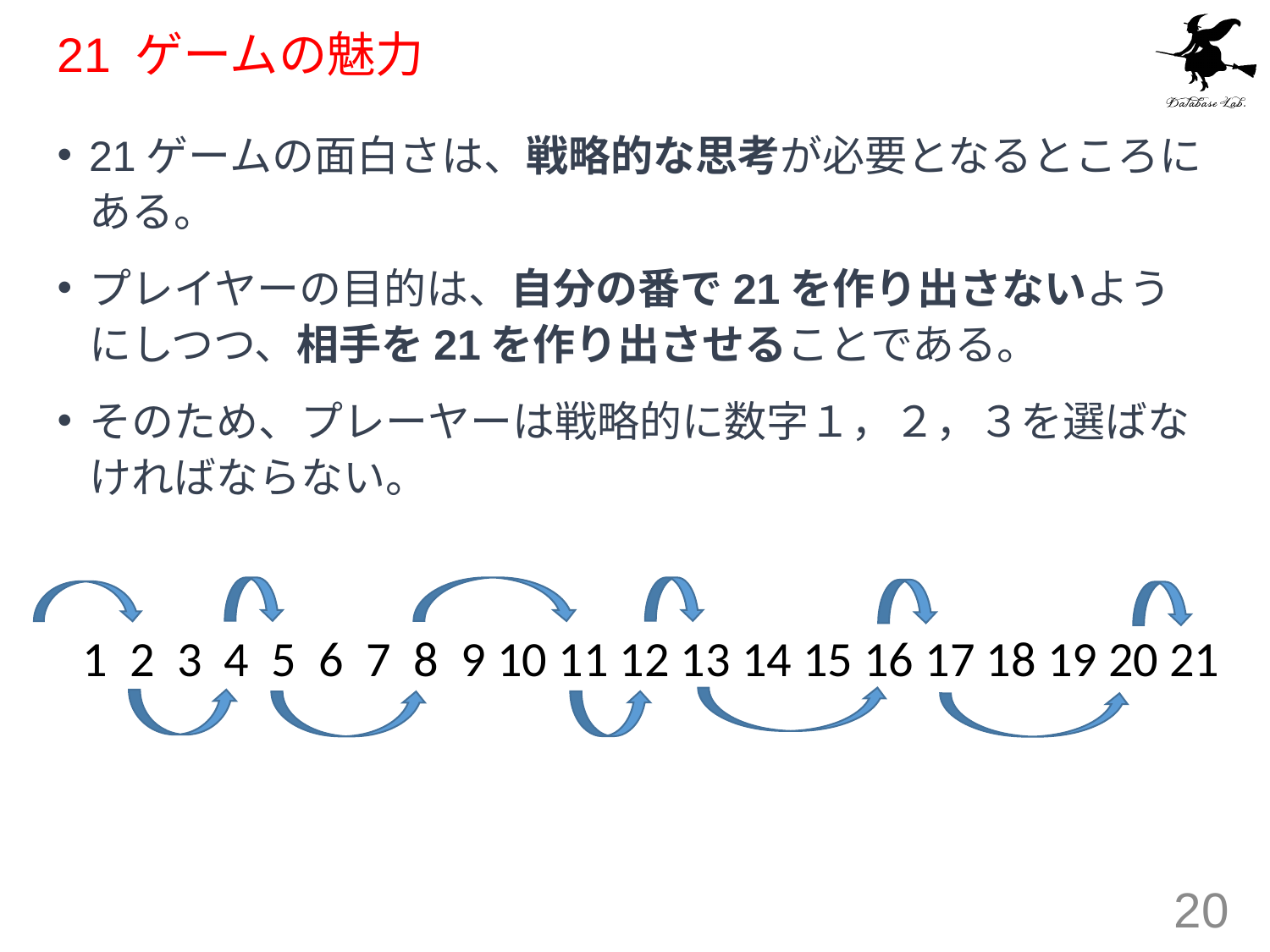

# 21 ゲームの魅力
21ゲームの面白さは、戦略的な思考が必要となるところにある。
プレイヤーの目的は、自分の番で21を作り出さないようにしつつ、相手を21を作り出させることである。
そのため、プレーヤーは戦略的に数字１，２，３を選ばなければならない。

1  2  3  4  5  6  7  8  9 10 11 12 13 14 15 16 17 18 19 20 21

20